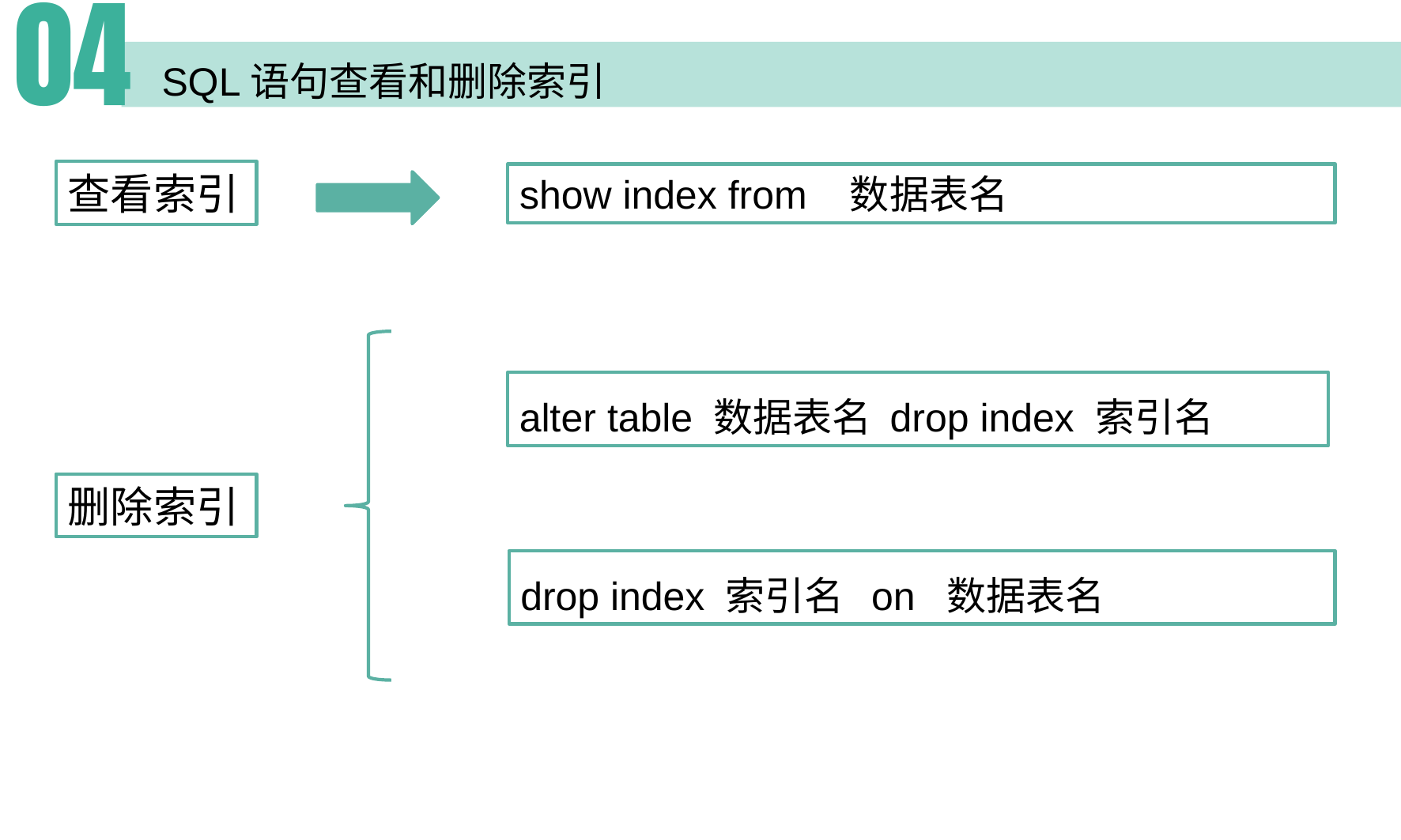

04

  SQL语句查看和删除索引
查看索引
show index from   数据表名

alter table 数据表名 drop index 索引名

删除索引
drop index 索引名  on  数据表名